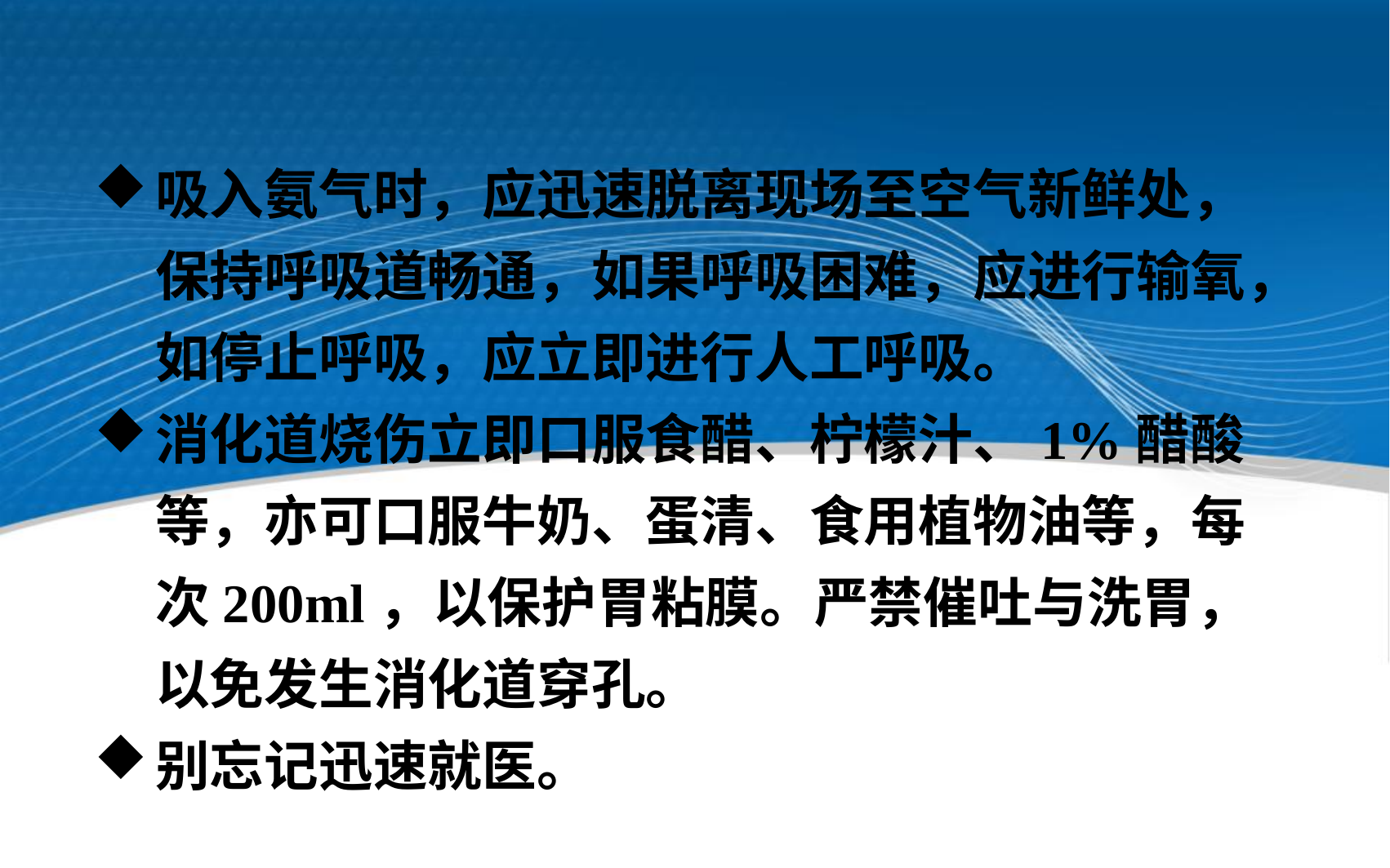

吸入氨气时，应迅速脱离现场至空气新鲜处，保持呼吸道畅通，如果呼吸困难，应进行输氧，如停止呼吸，应立即进行人工呼吸。
消化道烧伤立即口服食醋、柠檬汁、1%醋酸等，亦可口服牛奶、蛋清、食用植物油等，每次200ml，以保护胃粘膜。严禁催吐与洗胃，以免发生消化道穿孔。
别忘记迅速就医。